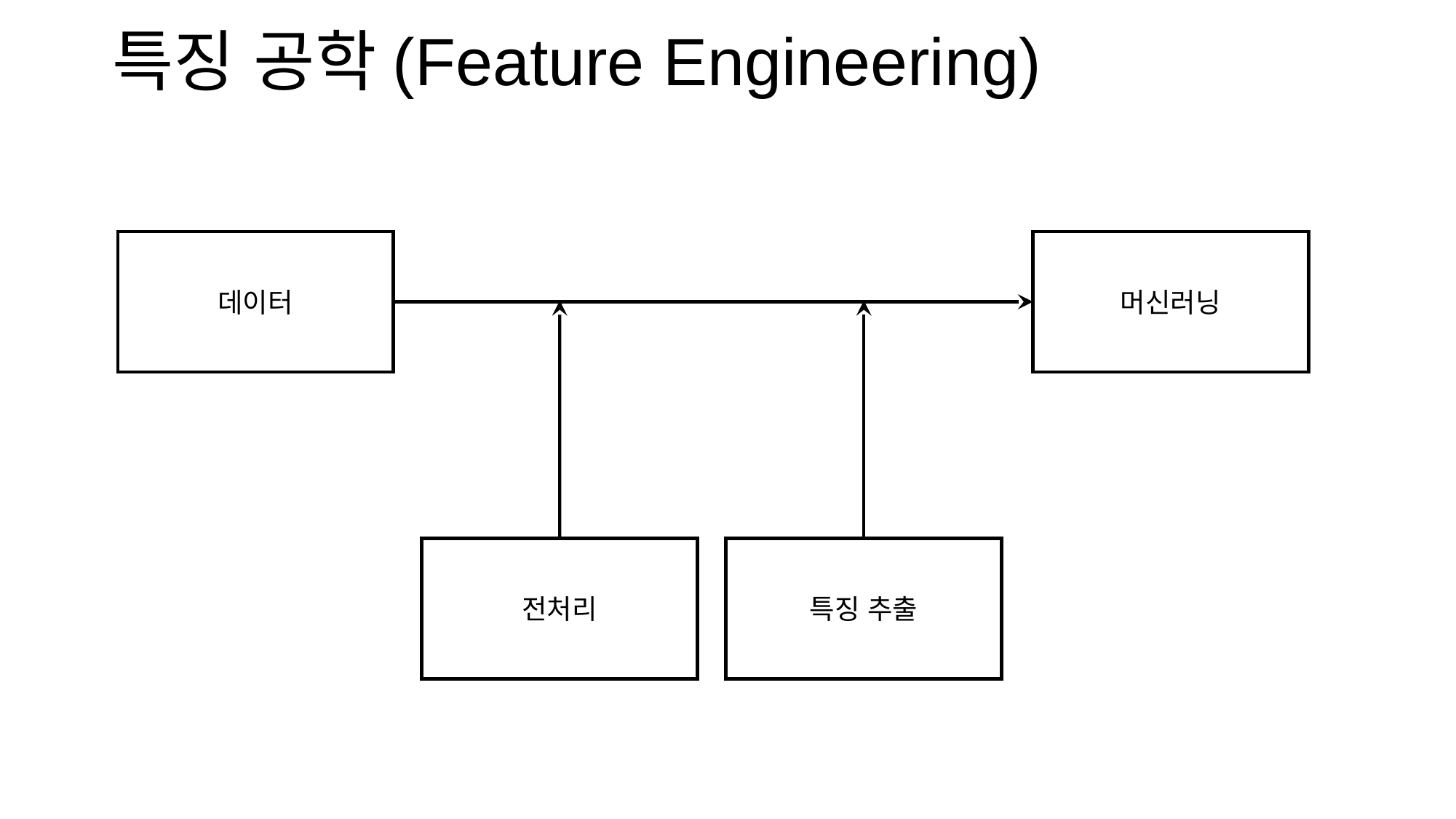

# 특징 공학(Feature Engineering)
데이터
머신러닝
전처리
특징 추출